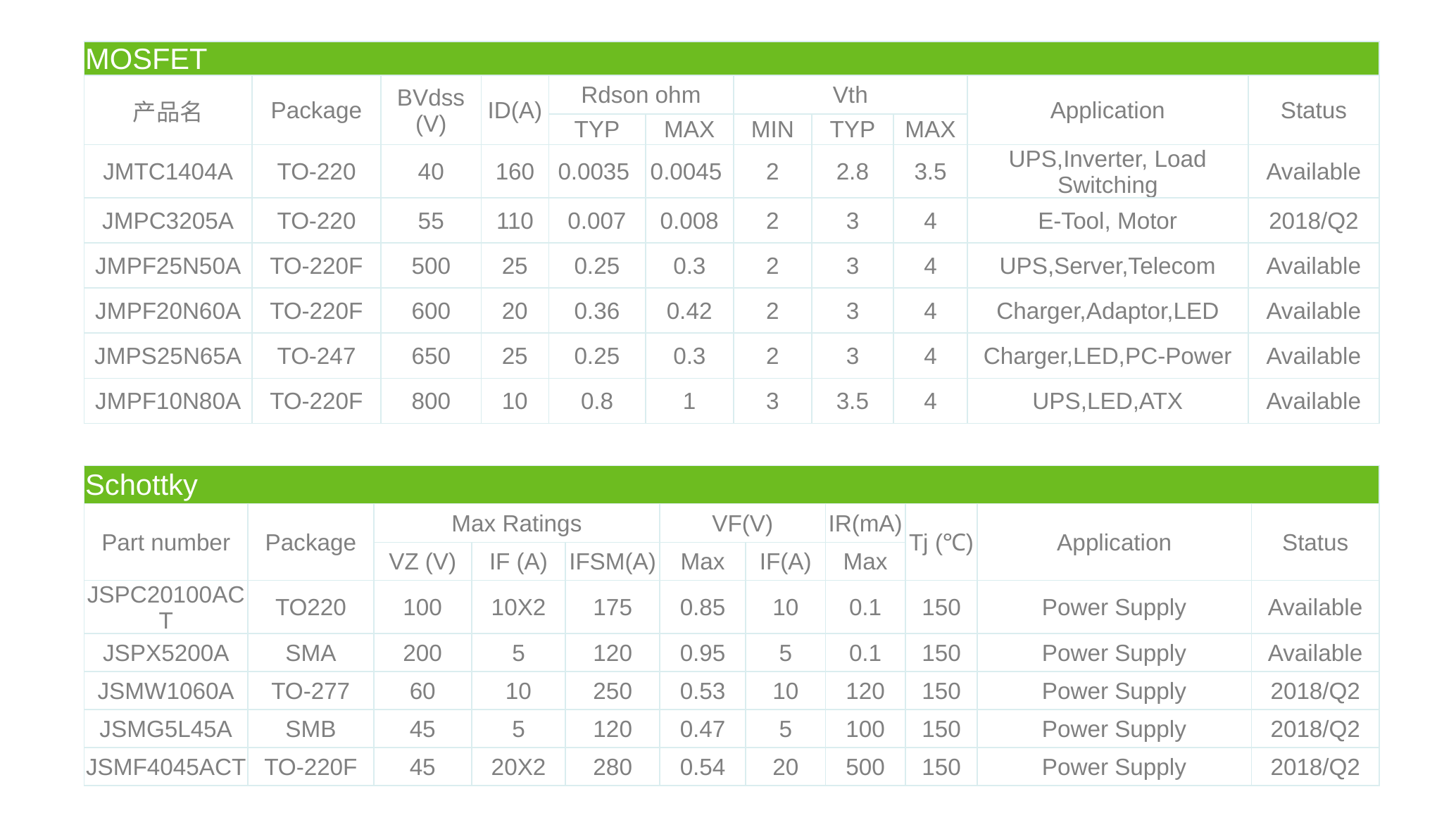

| MOSFET |  |  |  |  |  |  |  |  |  |  |
| --- | --- | --- | --- | --- | --- | --- | --- | --- | --- | --- |
| 产品名 | Package | BVdss (V) | ID(A) | Rdson ohm |  | Vth |  |  | Application | Status |
|  |  |  |  | TYP | MAX | MIN | TYP | MAX |  |  |
| JMTC1404A | TO-220 | 40 | 160 | 0.0035 | 0.0045 | 2 | 2.8 | 3.5 | UPS,Inverter, Load Switching | Available |
| JMPC3205A | TO-220 | 55 | 110 | 0.007 | 0.008 | 2 | 3 | 4 | E-Tool, Motor | 2018/Q2 |
| JMPF25N50A | TO-220F | 500 | 25 | 0.25 | 0.3 | 2 | 3 | 4 | UPS,Server,Telecom | Available |
| JMPF20N60A | TO-220F | 600 | 20 | 0.36 | 0.42 | 2 | 3 | 4 | Charger,Adaptor,LED | Available |
| JMPS25N65A | TO-247 | 650 | 25 | 0.25 | 0.3 | 2 | 3 | 4 | Charger,LED,PC-Power | Available |
| JMPF10N80A | TO-220F | 800 | 10 | 0.8 | 1 | 3 | 3.5 | 4 | UPS,LED,ATX | Available |
| Schottky |  |  |  |  |  |  |  |  |  |  |
| --- | --- | --- | --- | --- | --- | --- | --- | --- | --- | --- |
| Part number | Package | Max Ratings |  |  | VF(V) |  | IR(mA) | Tj (℃) | Application | Status |
|  |  | VZ (V) | IF (A) | IFSM(A) | Max | IF(A) | Max |  |  |  |
| JSPC20100ACT | TO220 | 100 | 10X2 | 175 | 0.85 | 10 | 0.1 | 150 | Power Supply | Available |
| JSPX5200A | SMA | 200 | 5 | 120 | 0.95 | 5 | 0.1 | 150 | Power Supply | Available |
| JSMW1060A | TO-277 | 60 | 10 | 250 | 0.53 | 10 | 120 | 150 | Power Supply | 2018/Q2 |
| JSMG5L45A | SMB | 45 | 5 | 120 | 0.47 | 5 | 100 | 150 | Power Supply | 2018/Q2 |
| JSMF4045ACT | TO-220F | 45 | 20X2 | 280 | 0.54 | 20 | 500 | 150 | Power Supply | 2018/Q2 |